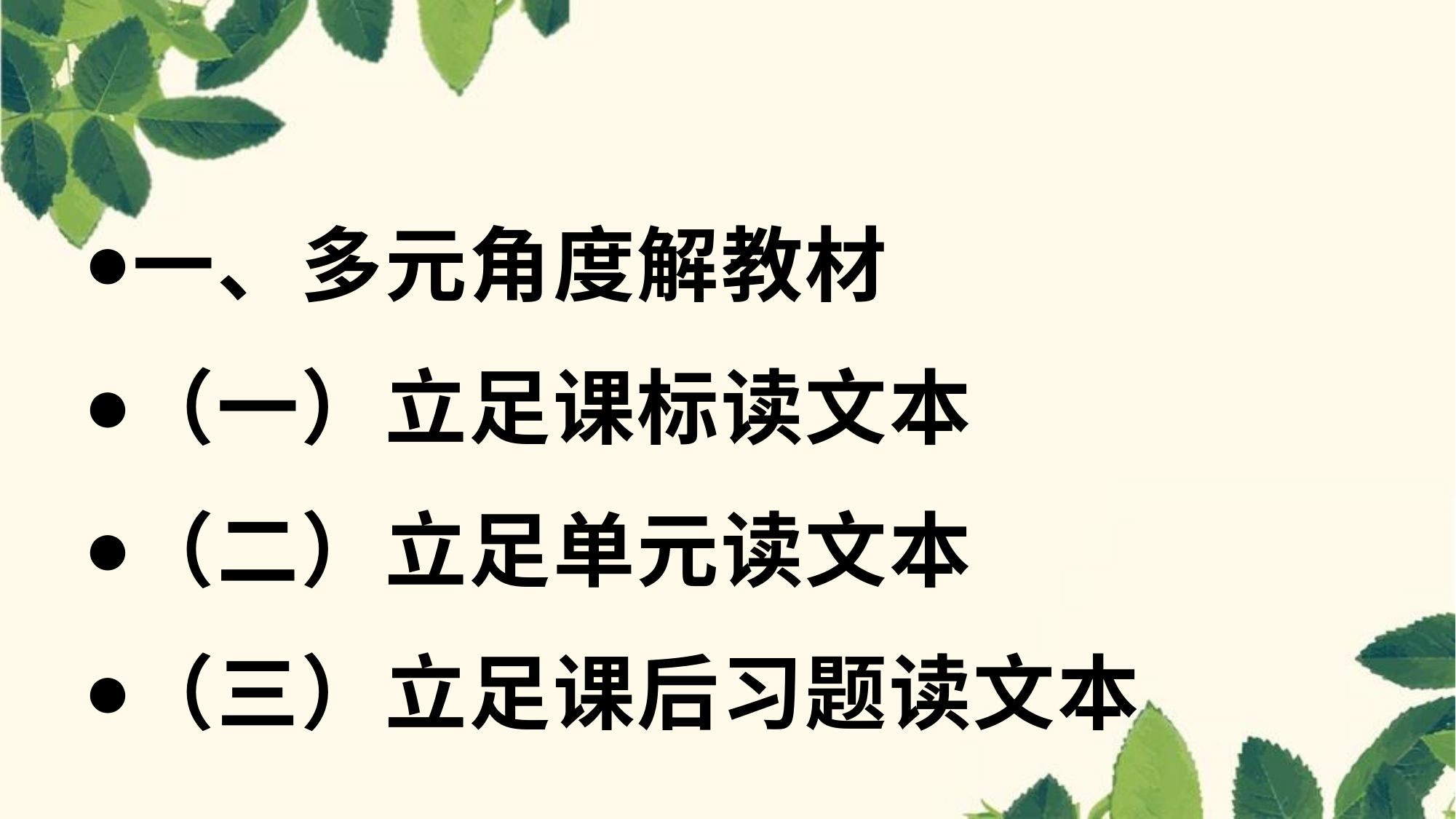

#
一、多元角度解教材
（一）立足课标读文本
（二）立足单元读文本
（三）立足课后习题读文本